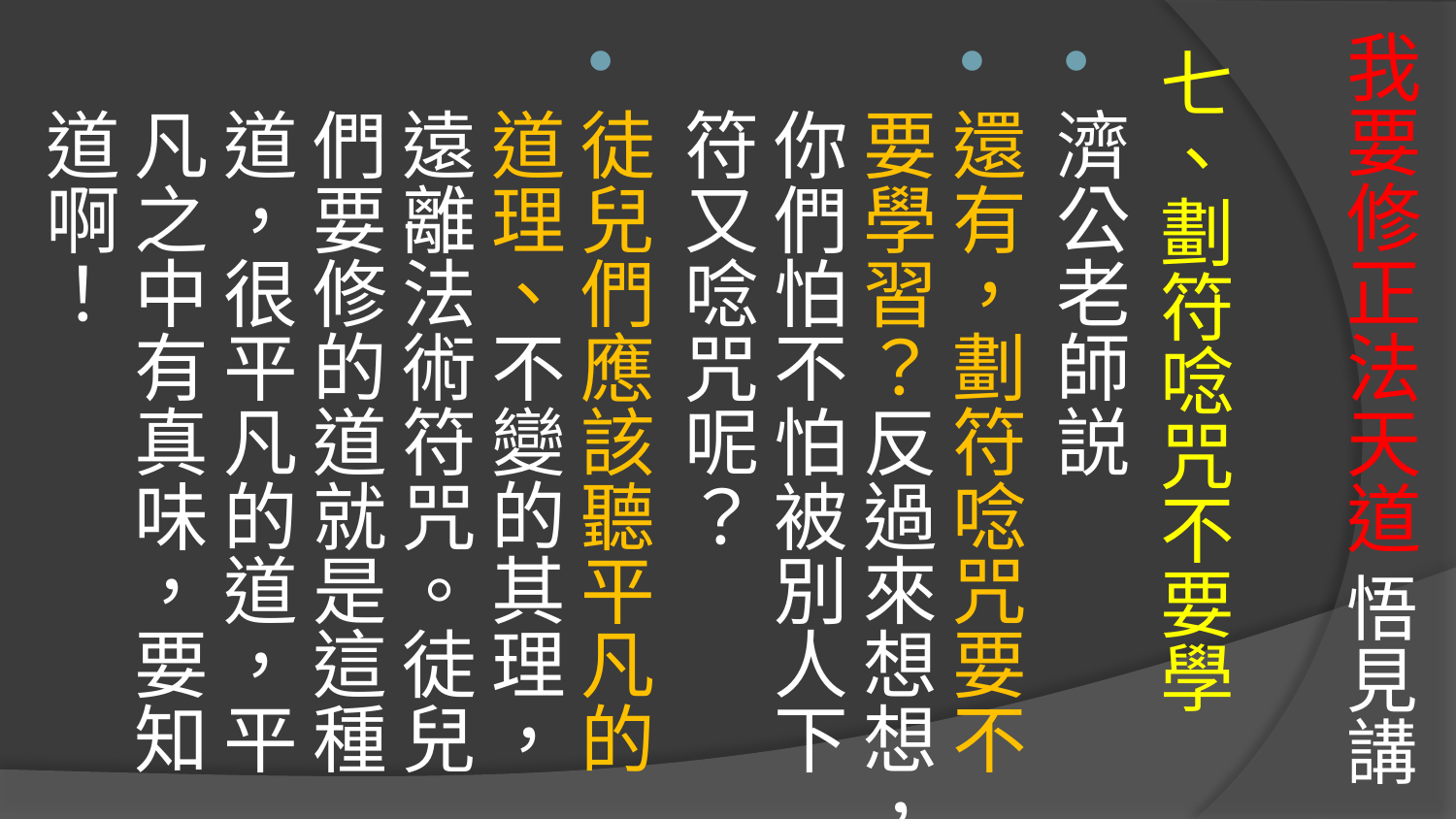

# 我要修正法天道 悟見講
七、劃符唸咒不要學
濟公老師説
還有，劃符唸咒要不要學習？反過來想想，你們怕不怕被別人下 符又唸咒呢？
徒兒們應該聽平凡的道理、不變的其理，遠離法術符咒。徒兒們要修的道就是這種道，很平凡的道，平凡之中有真味，要知道啊！